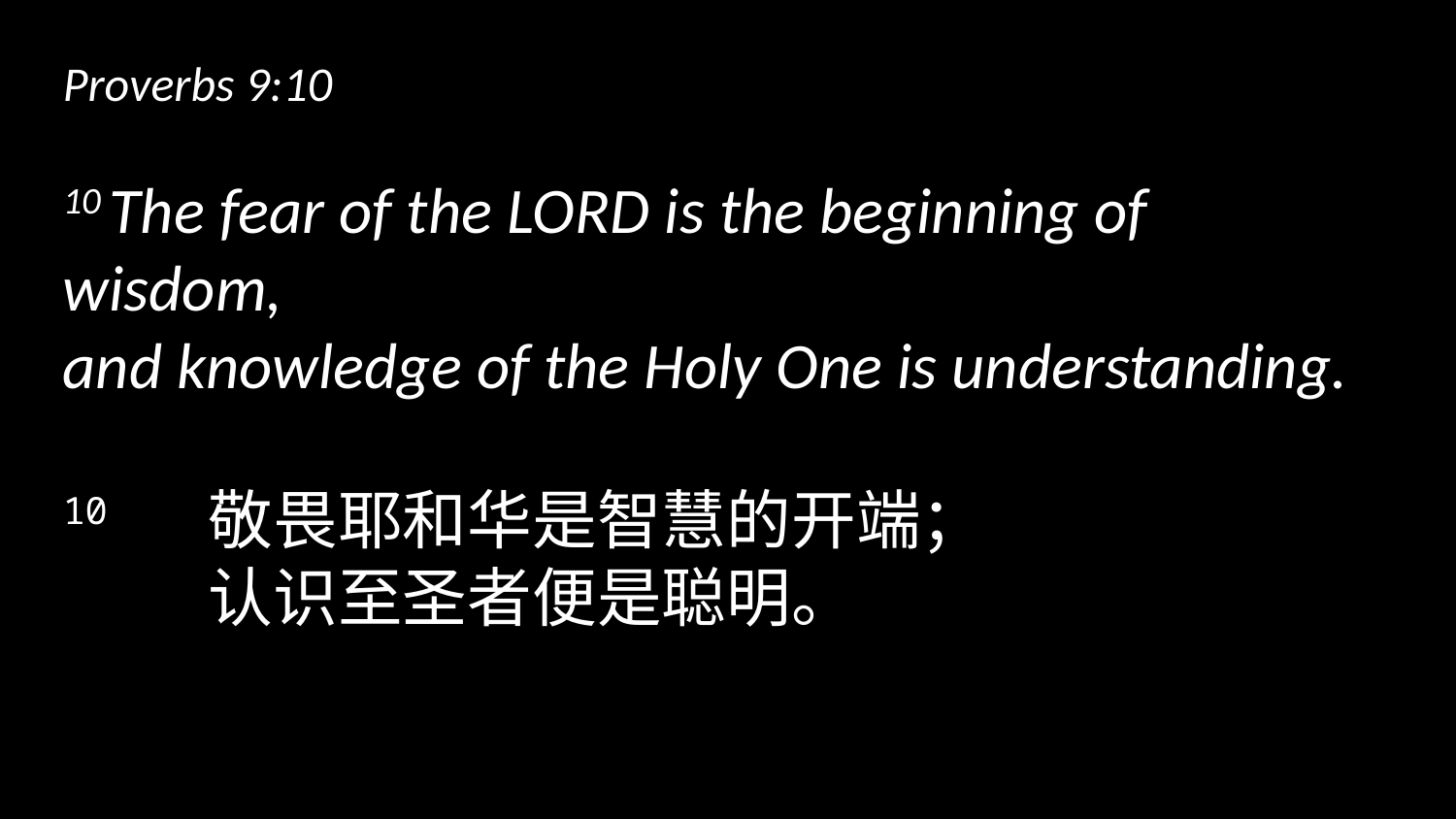

Proverbs 9:10

10 The fear of the Lord is the beginning of wisdom,
and knowledge of the Holy One is understanding.

10 	敬畏耶和华是智慧的开端；
 	认识至圣者便是聪明。